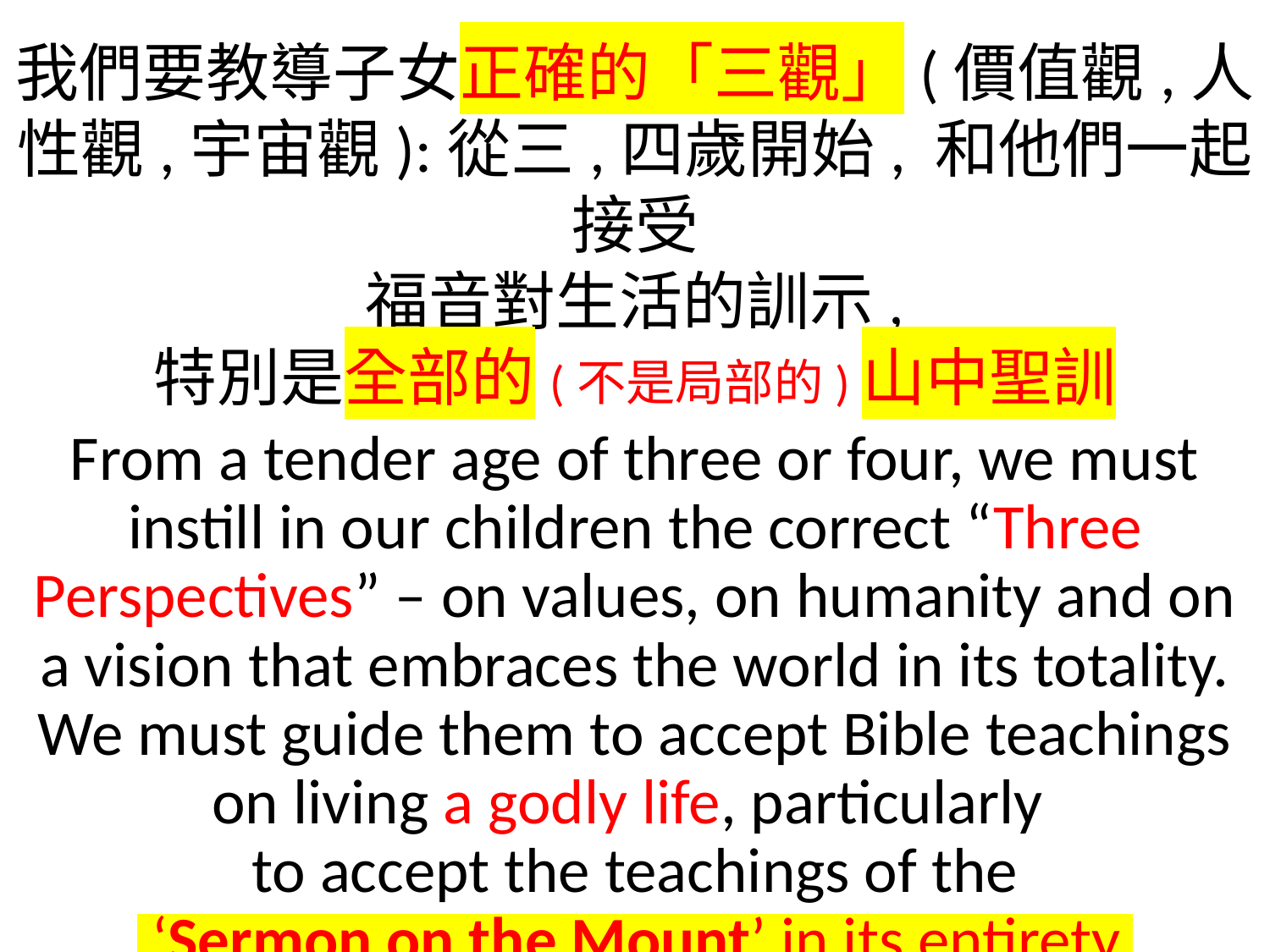

我們要教導子女正確的「三觀」(價值觀,人性觀,宇宙觀):從三,四歲開始, 和他們一起接受
福音對生活的訓示,
特別是全部的(不是局部的)山中聖訓
From a tender age of three or four, we must instill in our children the correct “Three Perspectives” – on values, on humanity and on a vision that embraces the world in its totality. We must guide them to accept Bible teachings on living a godly life, particularly
to accept the teachings of the
 ‘Sermon on the Mount’ in its entirety.